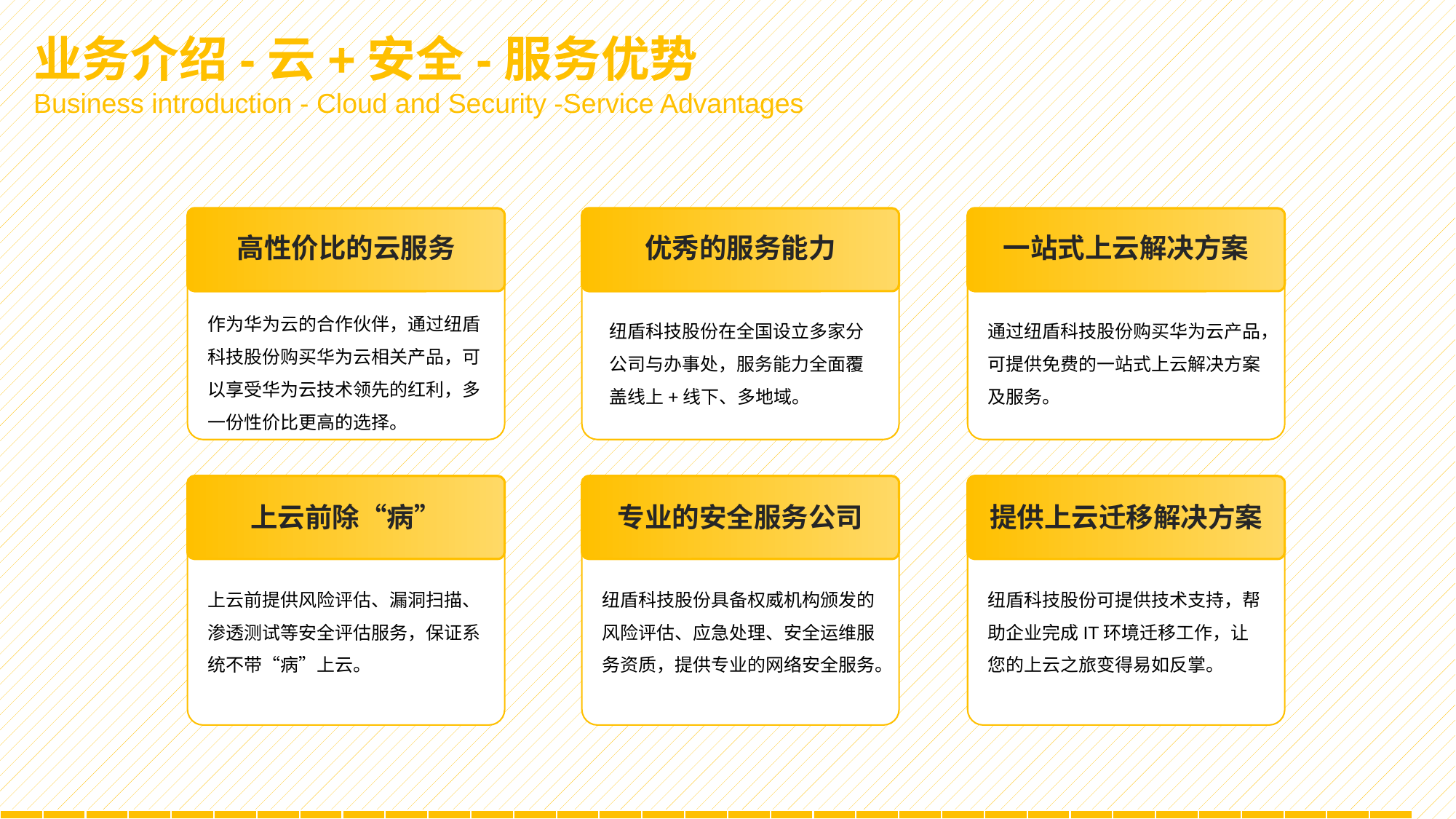

业务介绍-云+安全-服务优势
Business introduction - Cloud and Security -Service Advantages

高性价比的云服务
优秀的服务能力
一站式上云解决方案

作为华为云的合作伙伴，通过纽盾科技股份购买华为云相关产品，可以享受华为云技术领先的红利，多一份性价比更高的选择。
纽盾科技股份在全国设立多家分公司与办事处，服务能力全面覆盖线上+线下、多地域。
通过纽盾科技股份购买华为云产品，可提供免费的一站式上云解决方案及服务。

上云前除“病”
专业的安全服务公司
提供上云迁移解决方案

上云前提供风险评估、漏洞扫描、渗透测试等安全评估服务，保证系统不带“病”上云。
纽盾科技股份具备权威机构颁发的风险评估、应急处理、安全运维服务资质，提供专业的网络安全服务。
纽盾科技股份可提供技术支持，帮助企业完成IT环境迁移工作，让您的上云之旅变得易如反掌。